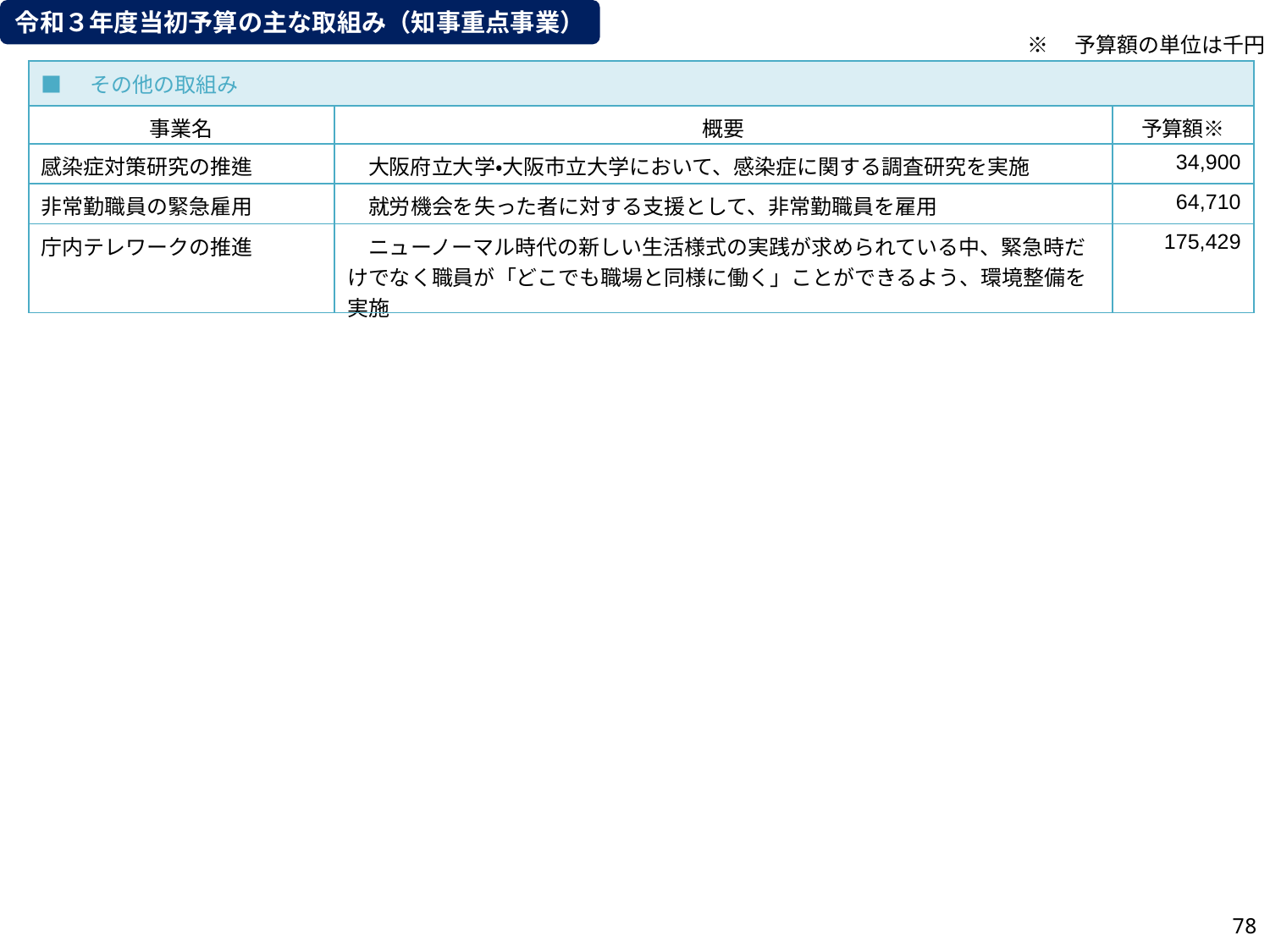

令和３年度当初予算の主な取組み（知事重点事業）
※　予算額の単位は千円
| ■　その他の取組み |  |  |
| --- | --- | --- |
| 事業名 | 概要 | 予算額※ |
| 感染症対策研究の推進 | 大阪府立大学・大阪市立大学において、感染症に関する調査研究を実施 | 34,900 |
| 非常勤職員の緊急雇用 | 就労機会を失った者に対する支援として、非常勤職員を雇用 | 64,710 |
| 庁内テレワークの推進 | ニューノーマル時代の新しい生活様式の実践が求められている中、緊急時だけでなく職員が「どこでも職場と同様に働く」ことができるよう、環境整備を実施 | 175,429 |
78